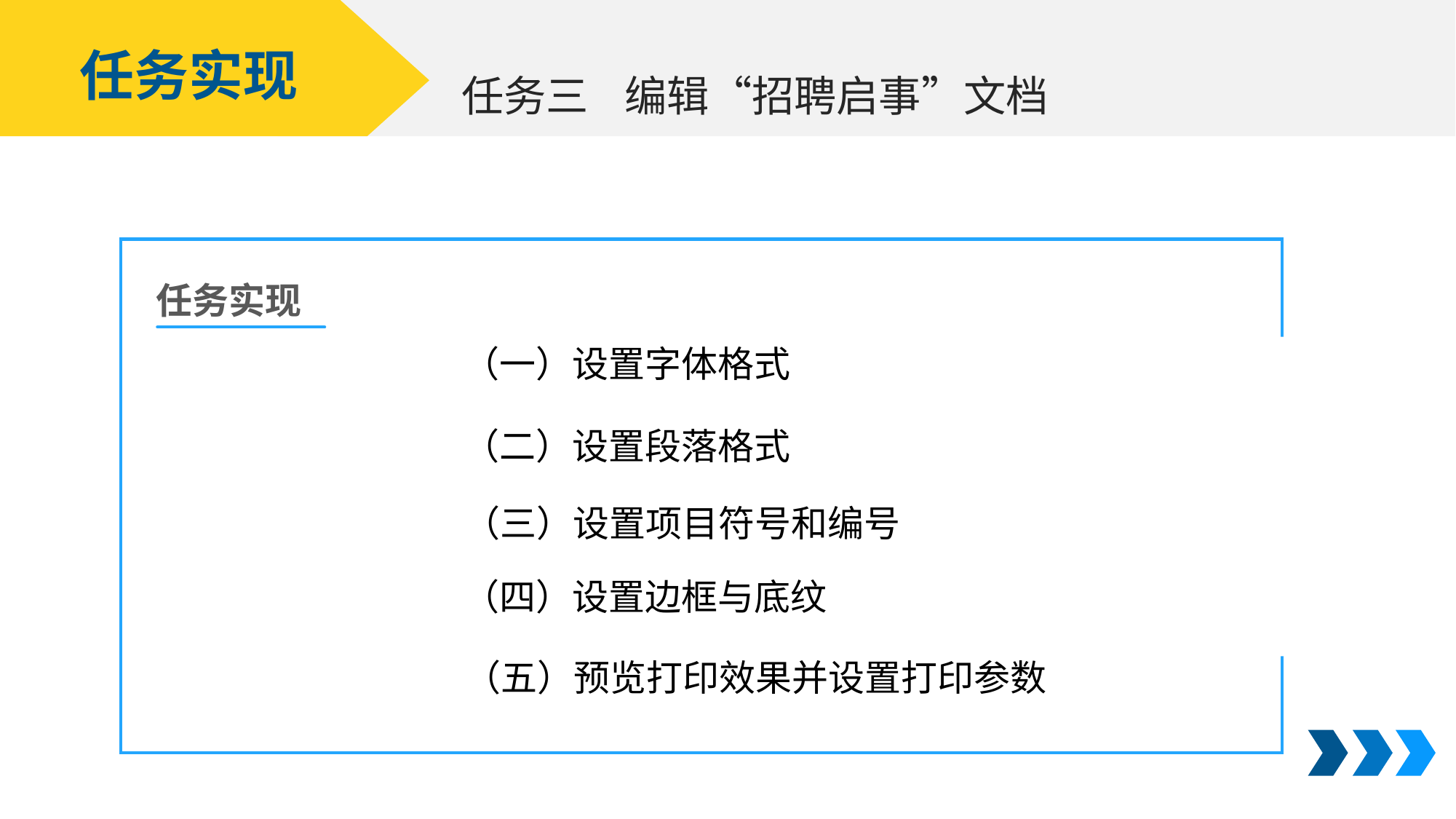

任务实现
编辑“招聘启事”文档
任务三

任务实现
（一）设置字体格式

（二）设置段落格式
（三）设置项目符号和编号
（四）设置边框与底纹
（五）预览打印效果并设置打印参数